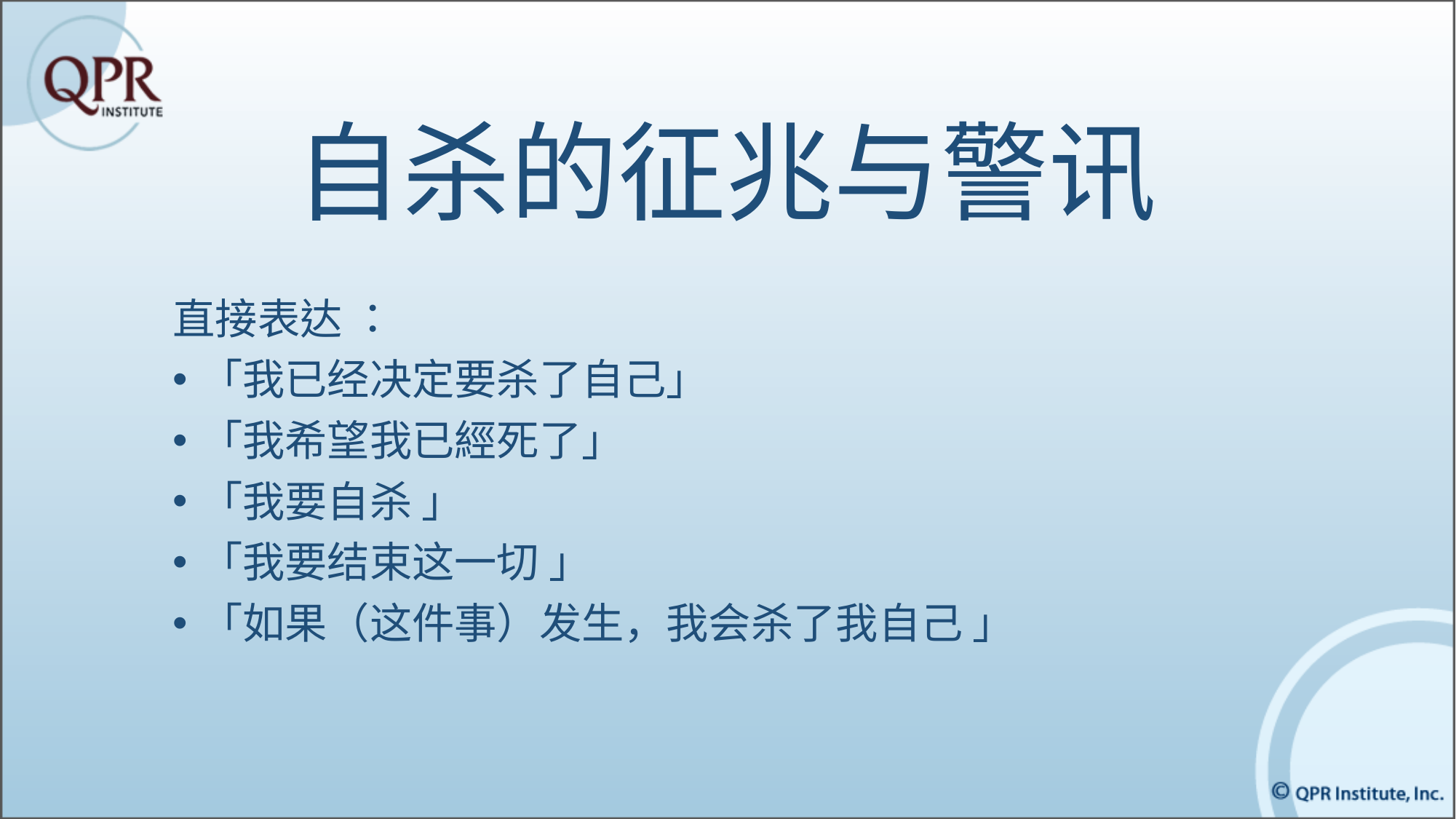

# 自杀的征兆与警讯
直接表达 ：
「我已经决定要杀了自己」
「我希望我已經死了」
「我要自杀 」
「我要结束这一切 」
「如果（这件事）发生，我会杀了我自己 」